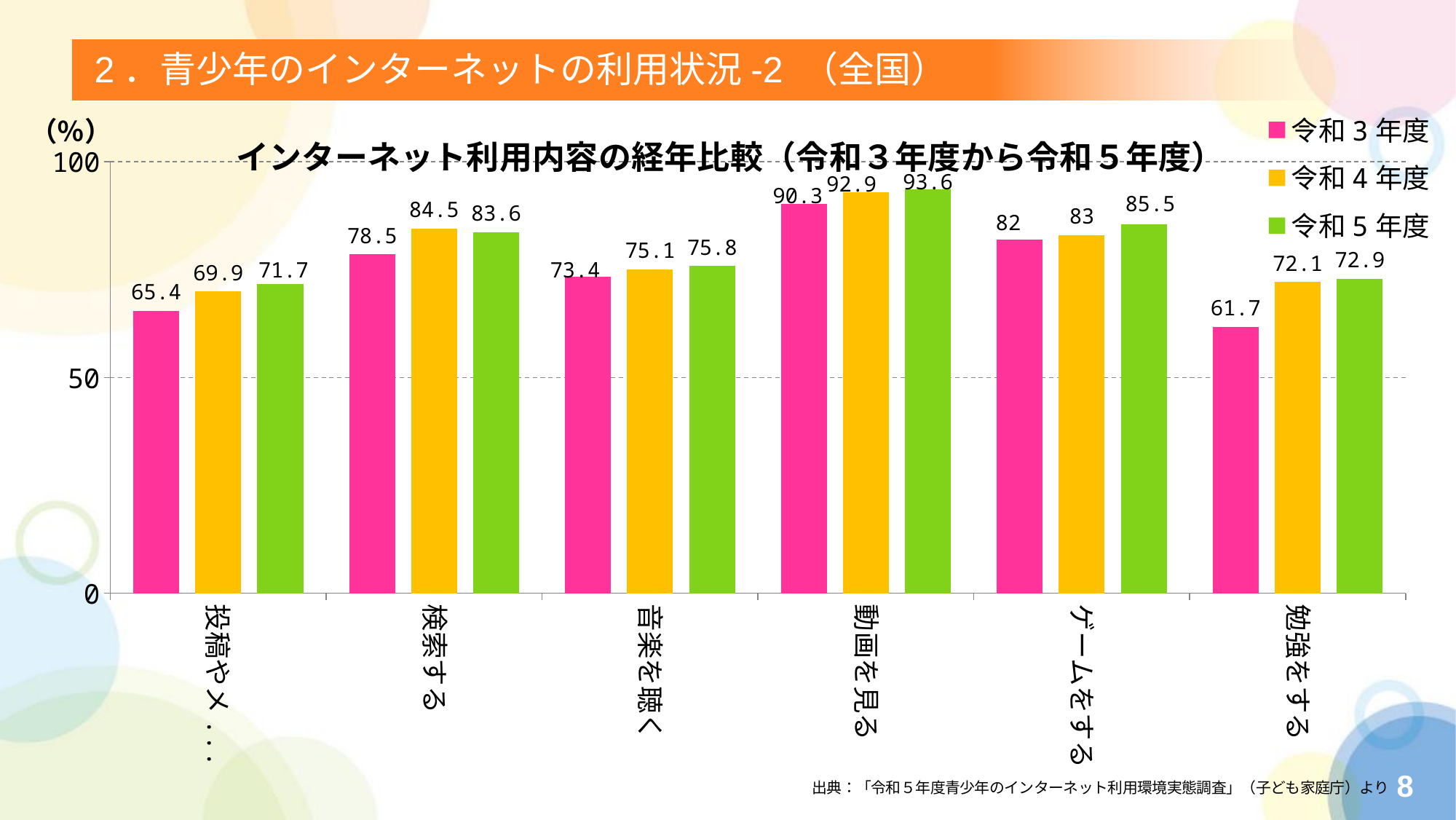

# 2．青少年のインターネットの利用状況-2 （全国）

### Chart: インターネット利用内容の経年比較（令和３年度から令和５年度）

| Category | 令和3年度 | 令和4年度 | 令和5年度 |
|---|---|---|---|
| 投稿やメッセージ交換をする | 65.4 | 69.9 | 71.7 |
| 検索する | 78.5 | 84.5 | 83.6 |
| 音楽を聴く | 73.4 | 75.1 | 75.8 |
| 動画を見る | 90.3 | 92.9 | 93.6 |
| ゲームをする | 82.0 | 83.0 | 85.5 |
| 勉強をする | 61.7 | 72.1 | 72.9 |
8